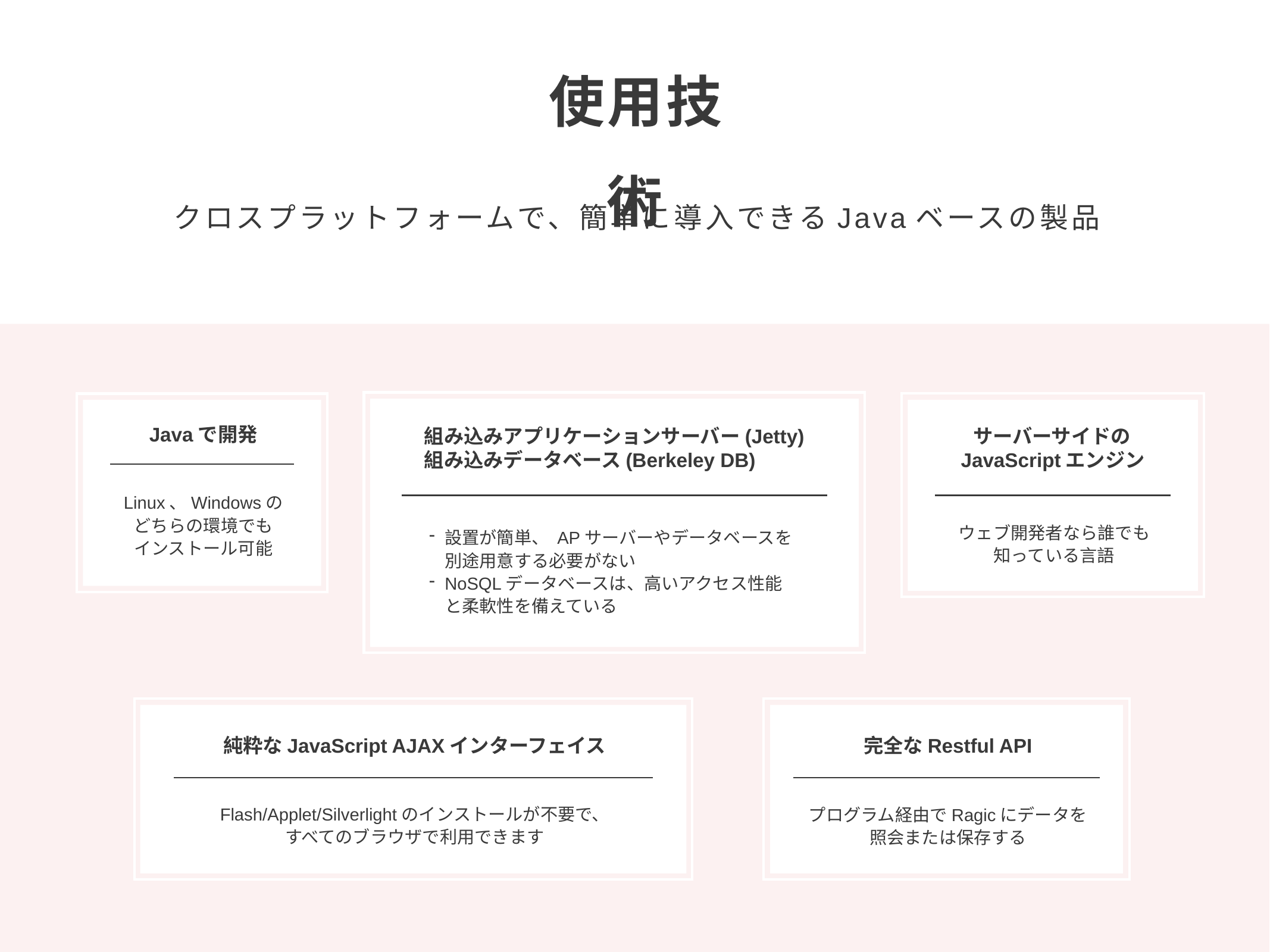

使用技術
クロスプラットフォームで、簡単に導入できるJavaベースの製品

Javaで開発
組み込みアプリケーションサーバー(Jetty)
組み込みデータベース(Berkeley DB)
サーバーサイドのJavaScriptエンジン

Linux、Windowsの
どちらの環境でも
インストール可能

設置が簡単、 APサーバーやデータベースを別途用意する必要がない
NoSQLデータベースは、高いアクセス性能と柔軟性を備えている
ウェブ開発者なら誰でも
知っている言語

純粋なJavaScript AJAXインターフェイス
完全なRestful API

プログラム経由でRagicにデータを
照会または保存する
Flash/Applet/Silverlightのインストールが不要で、
すべてのブラウザで利用できます